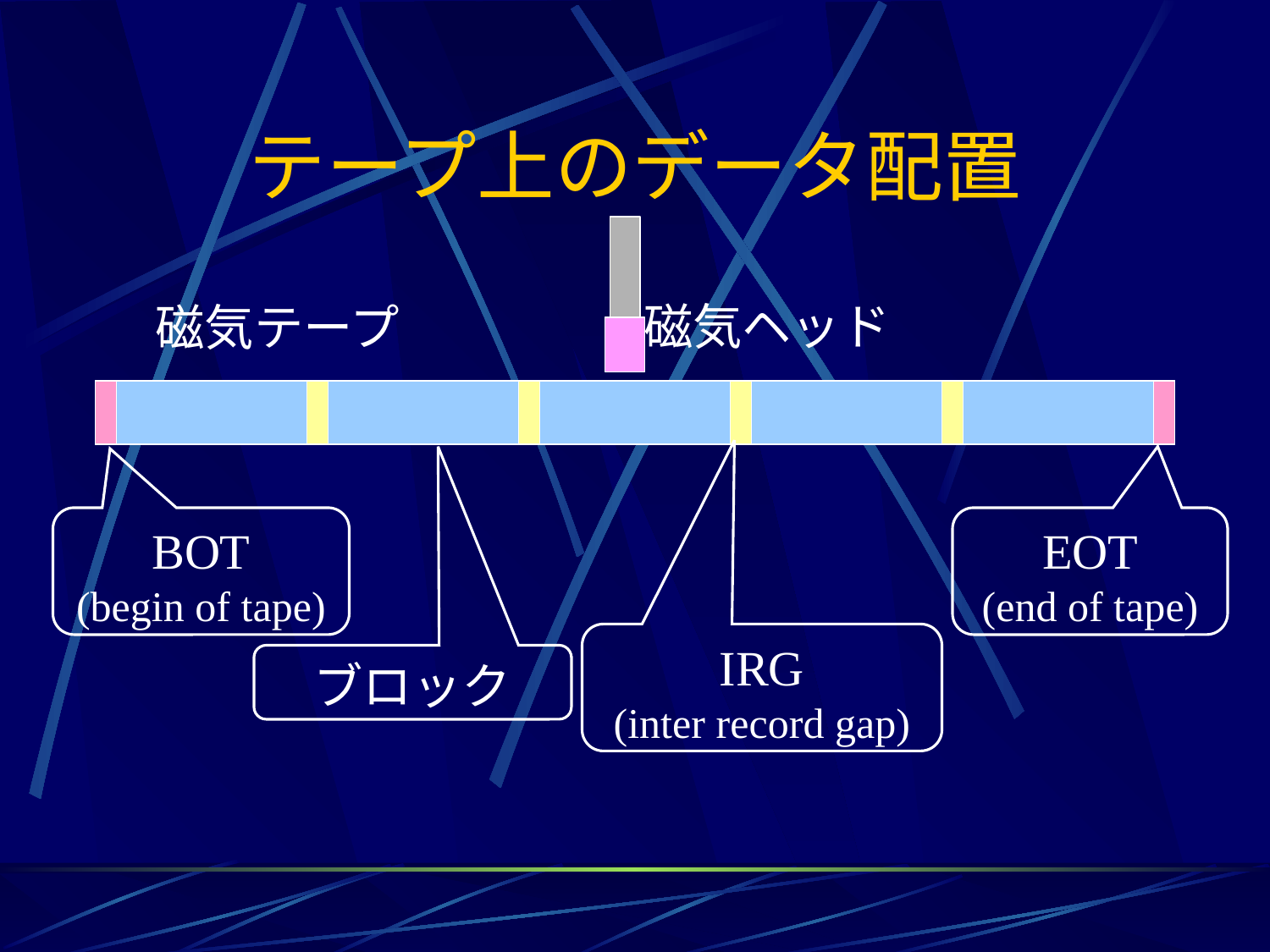

# テープ上のデータ配置

磁気ヘッド
磁気テープ

BOT
(begin of tape)
EOT
(end of tape)
IRG
(inter record gap)
ブロック